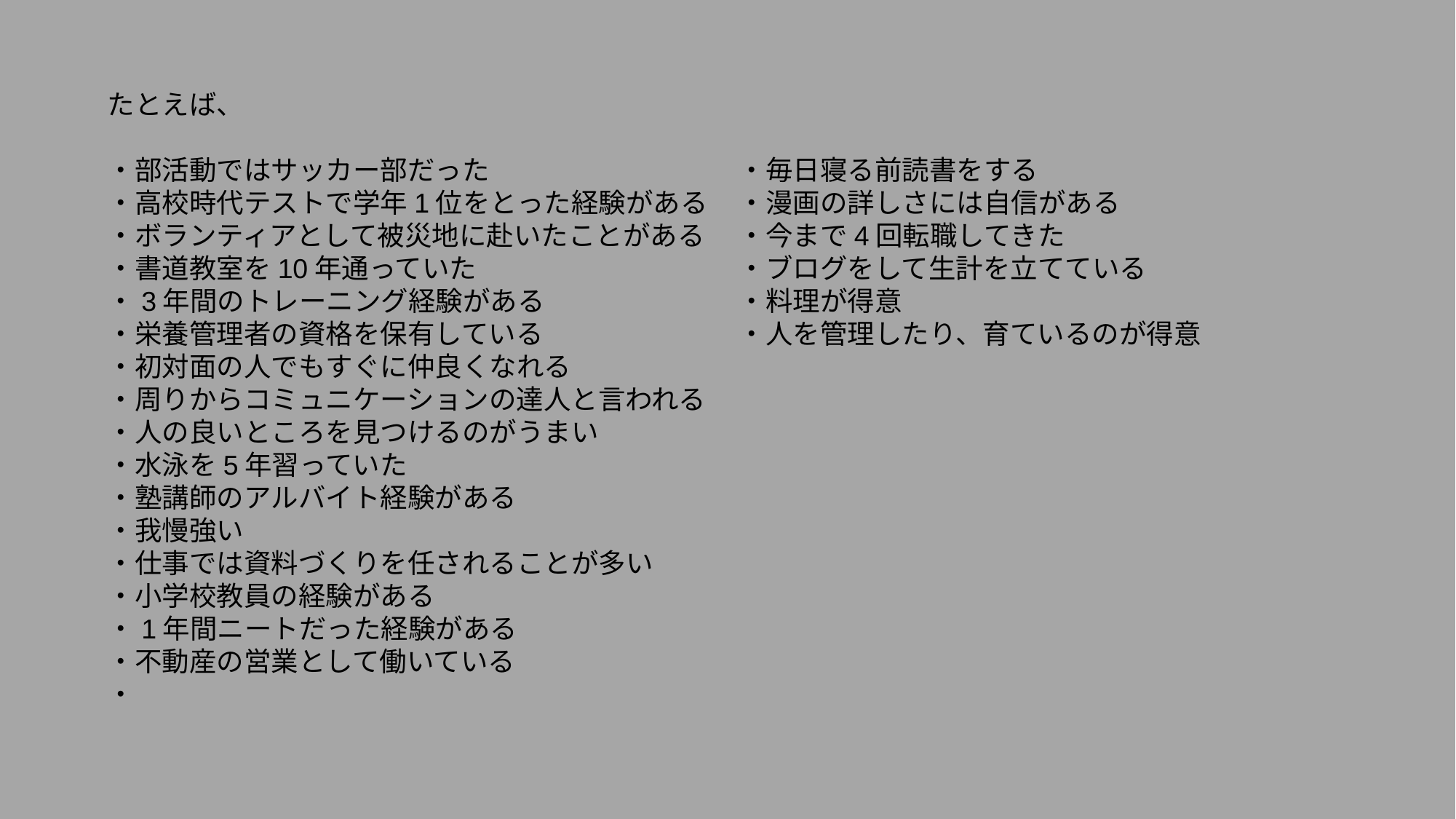

たとえば、

・部活動ではサッカー部だった
・高校時代テストで学年1位をとった経験がある
・ボランティアとして被災地に赴いたことがある
・書道教室を10年通っていた
・3年間のトレーニング経験がある
・栄養管理者の資格を保有している
・初対面の人でもすぐに仲良くなれる
・周りからコミュニケーションの達人と言われる
・人の良いところを見つけるのがうまい
・水泳を5年習っていた
・塾講師のアルバイト経験がある
・我慢強い
・仕事では資料づくりを任されることが多い
・小学校教員の経験がある
・1年間ニートだった経験がある
・不動産の営業として働いている
・

・毎日寝る前読書をする
・漫画の詳しさには自信がある
・今まで4回転職してきた
・ブログをして生計を立てている
・料理が得意
・人を管理したり、育ているのが得意